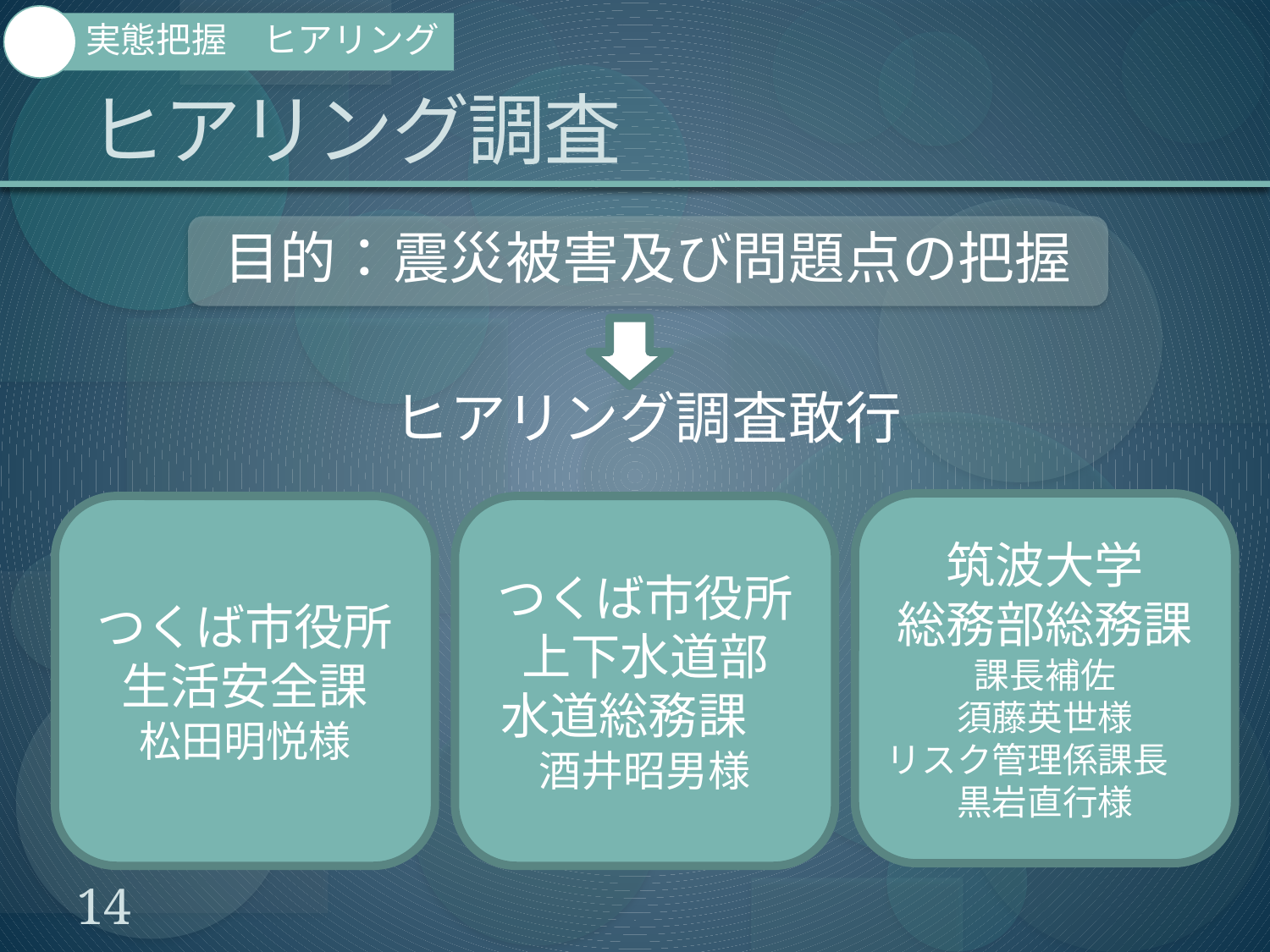

実態把握　ヒアリング
# ヒアリング調査
目的：震災被害及び問題点の把握

ヒアリング調査敢行

筑波大学
総務部総務課
課長補佐
須藤英世様
リスク管理係課長
黒岩直行様
つくば市役所
生活安全課
松田明悦様
つくば市役所
上下水道部
水道総務課
酒井昭男様
14